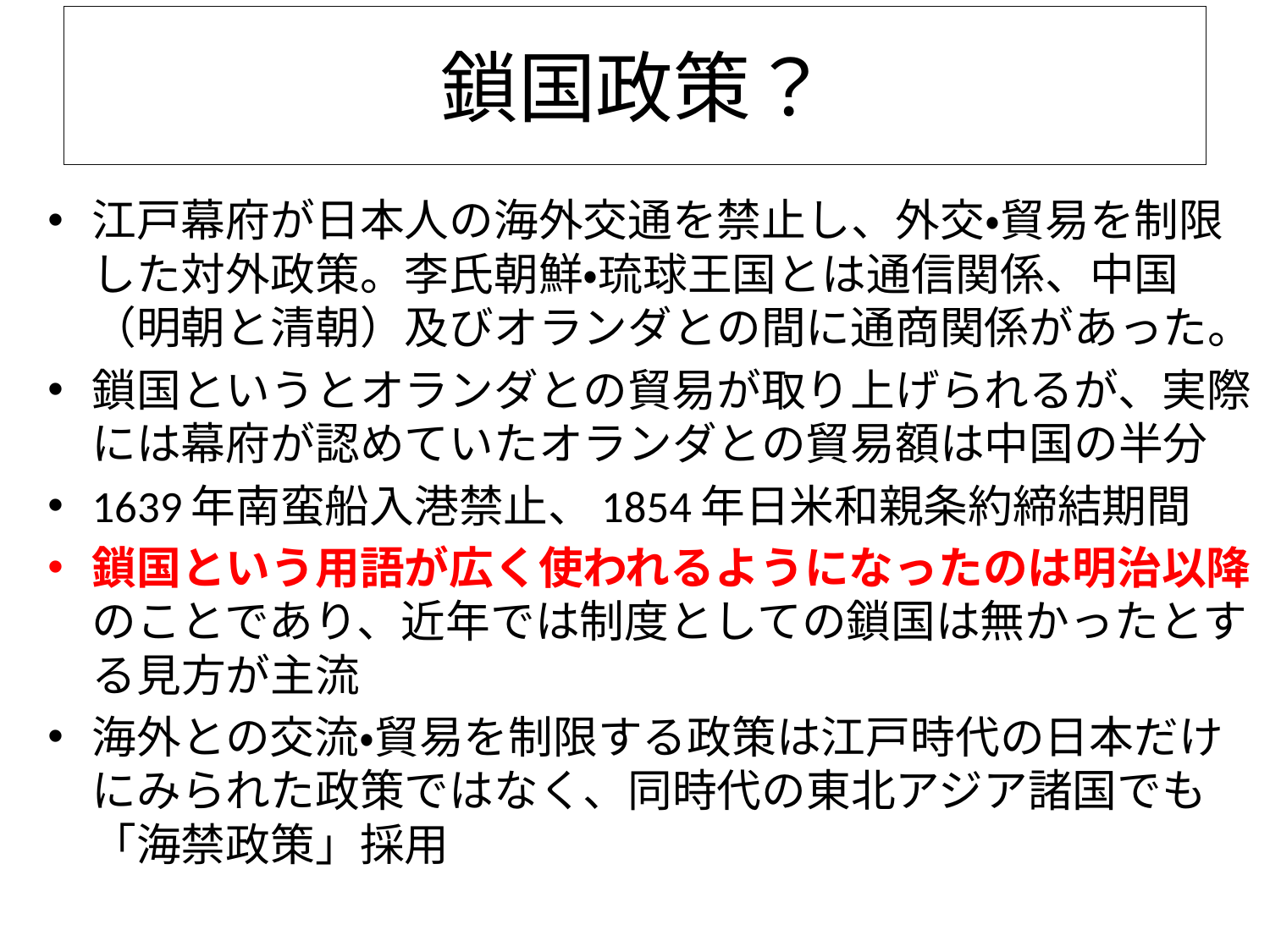

# 鎖国政策？
江戸幕府が日本人の海外交通を禁止し、外交・貿易を制限した対外政策。李氏朝鮮・琉球王国とは通信関係、中国（明朝と清朝）及びオランダとの間に通商関係があった。
鎖国というとオランダとの貿易が取り上げられるが、実際には幕府が認めていたオランダとの貿易額は中国の半分
1639年南蛮船入港禁止、1854年日米和親条約締結期間
鎖国という用語が広く使われるようになったのは明治以降のことであり、近年では制度としての鎖国は無かったとする見方が主流
海外との交流・貿易を制限する政策は江戸時代の日本だけにみられた政策ではなく、同時代の東北アジア諸国でも「海禁政策」採用